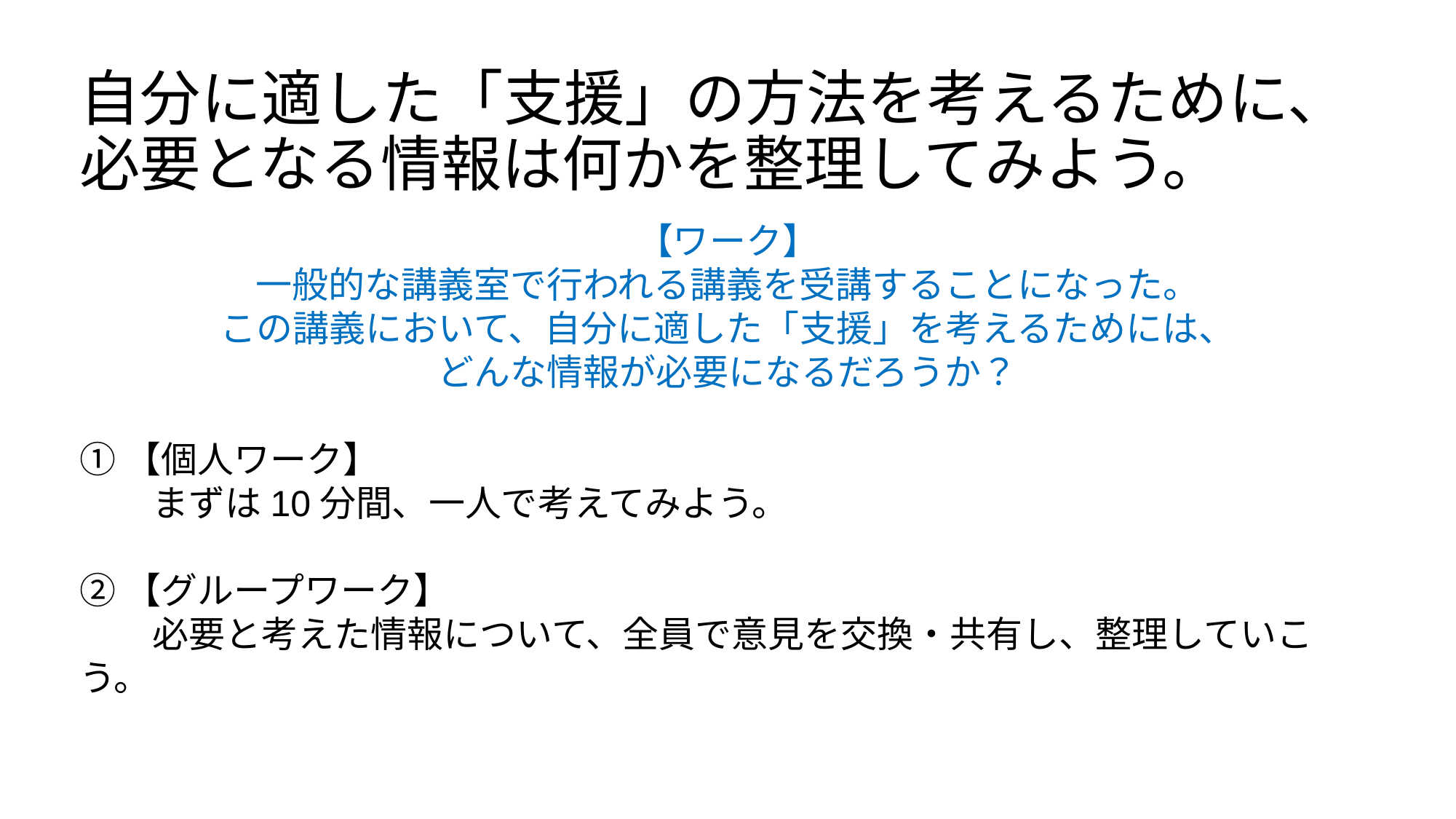

# 自分に適した「支援」の方法を考えるために、 必要となる情報は何かを整理してみよう。
【ワーク】
一般的な講義室で行われる講義を受講することになった。
この講義において、自分に適した「支援」を考えるためには、
どんな情報が必要になるだろうか？

①【個人ワーク】
　　まずは10分間、一人で考えてみよう。

②【グループワーク】
　　必要と考えた情報について、全員で意見を交換・共有し、整理していこう。